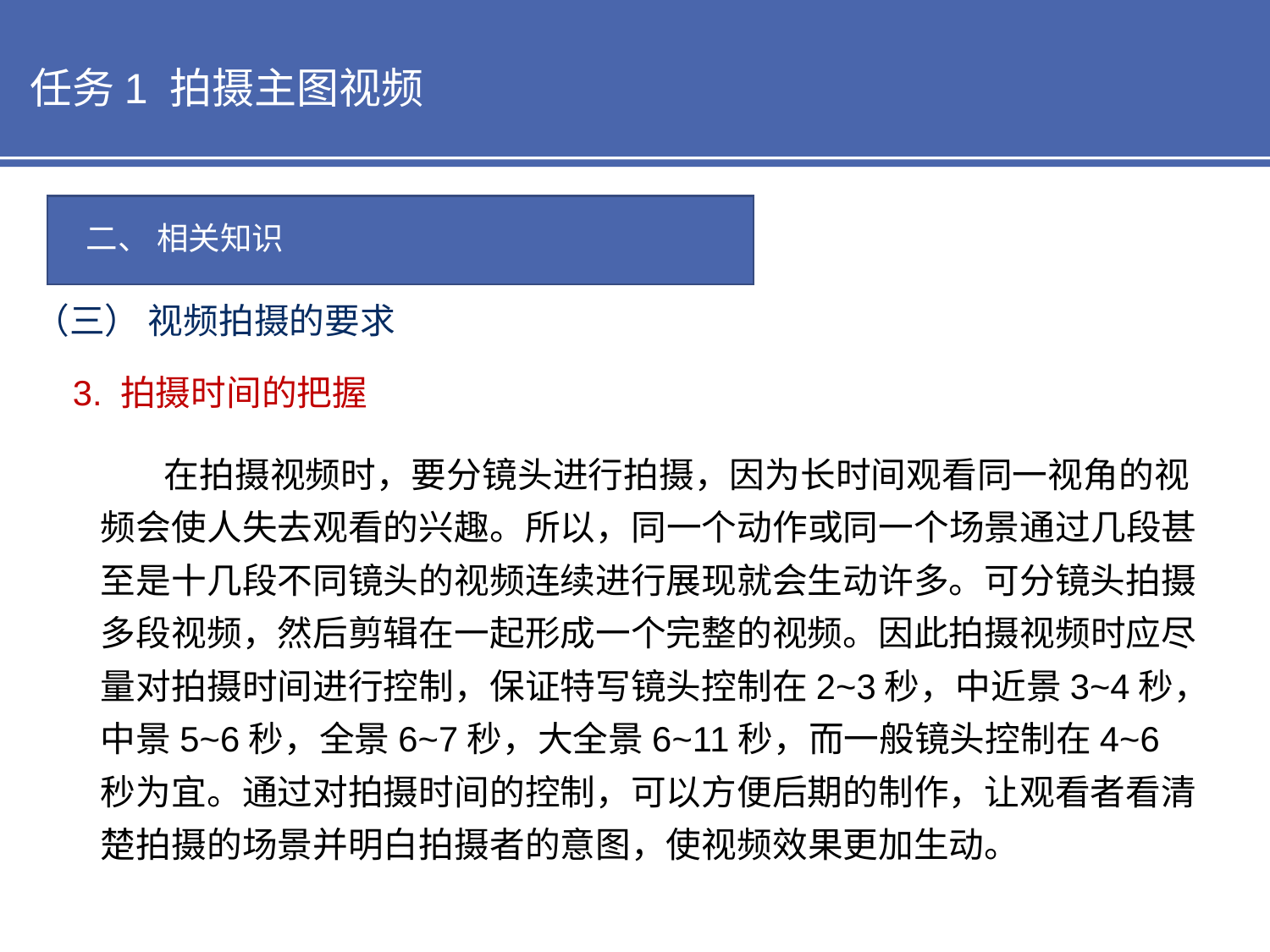

任务1 拍摄主图视频

二、 相关知识
（三） 视频拍摄的要求
3. 拍摄时间的把握
       在拍摄视频时，要分镜头进行拍摄，因为长时间观看同一视角的视频会使人失去观看的兴趣。所以，同一个动作或同一个场景通过几段甚至是十几段不同镜头的视频连续进行展现就会生动许多。可分镜头拍摄多段视频，然后剪辑在一起形成一个完整的视频。因此拍摄视频时应尽量对拍摄时间进行控制，保证特写镜头控制在2~3秒，中近景3~4秒，中景5~6秒，全景6~7秒，大全景6~11秒，而一般镜头控制在4~6秒为宜。通过对拍摄时间的控制，可以方便后期的制作，让观看者看清楚拍摄的场景并明白拍摄者的意图，使视频效果更加生动。